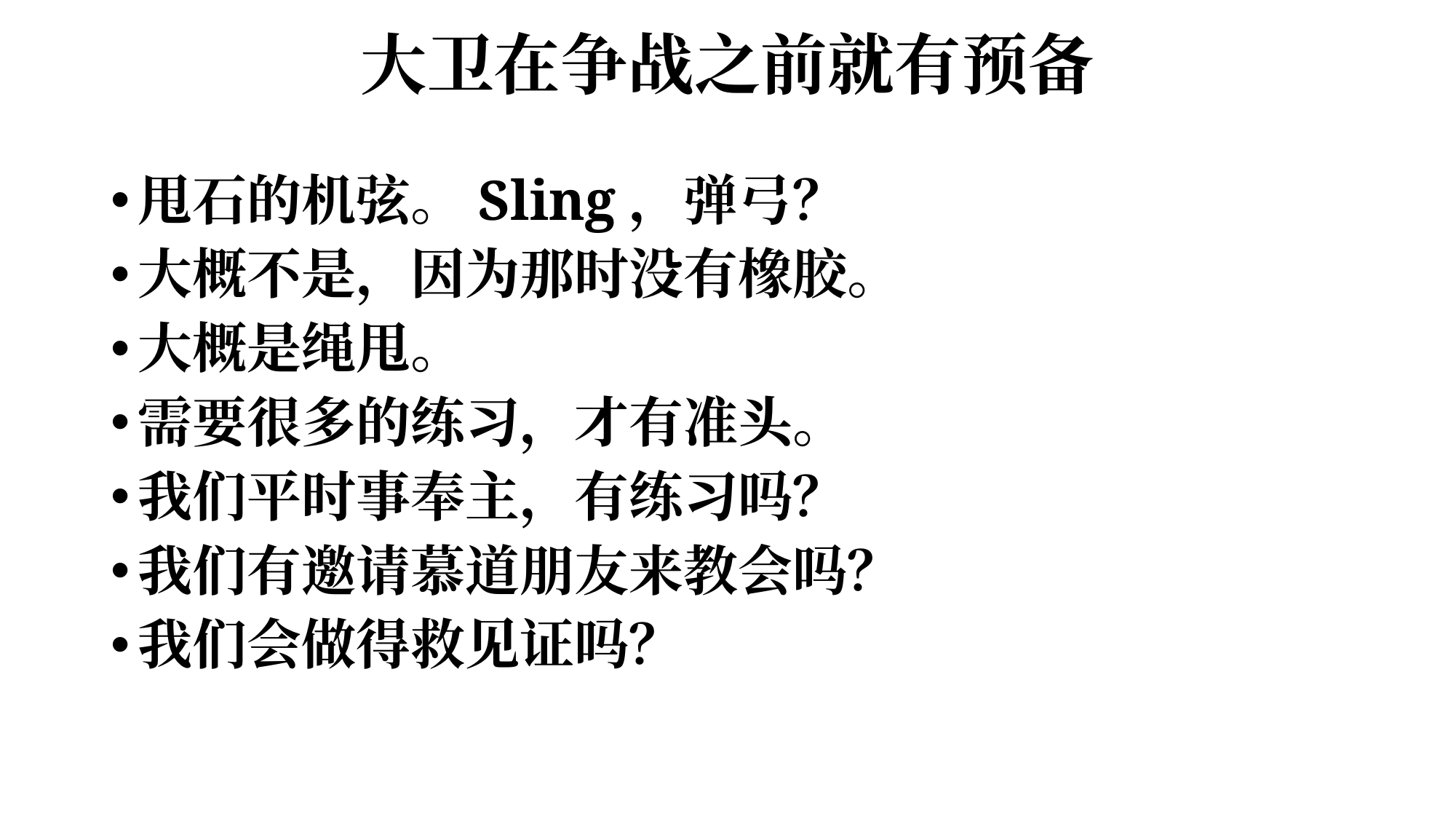

# 大卫在争战之前就有预备
甩石的机弦。Sling，弹弓？
大概不是，因为那时没有橡胶。
大概是绳甩。
需要很多的练习，才有准头。
我们平时事奉主，有练习吗？
我们有邀请慕道朋友来教会吗？
我们会做得救见证吗？